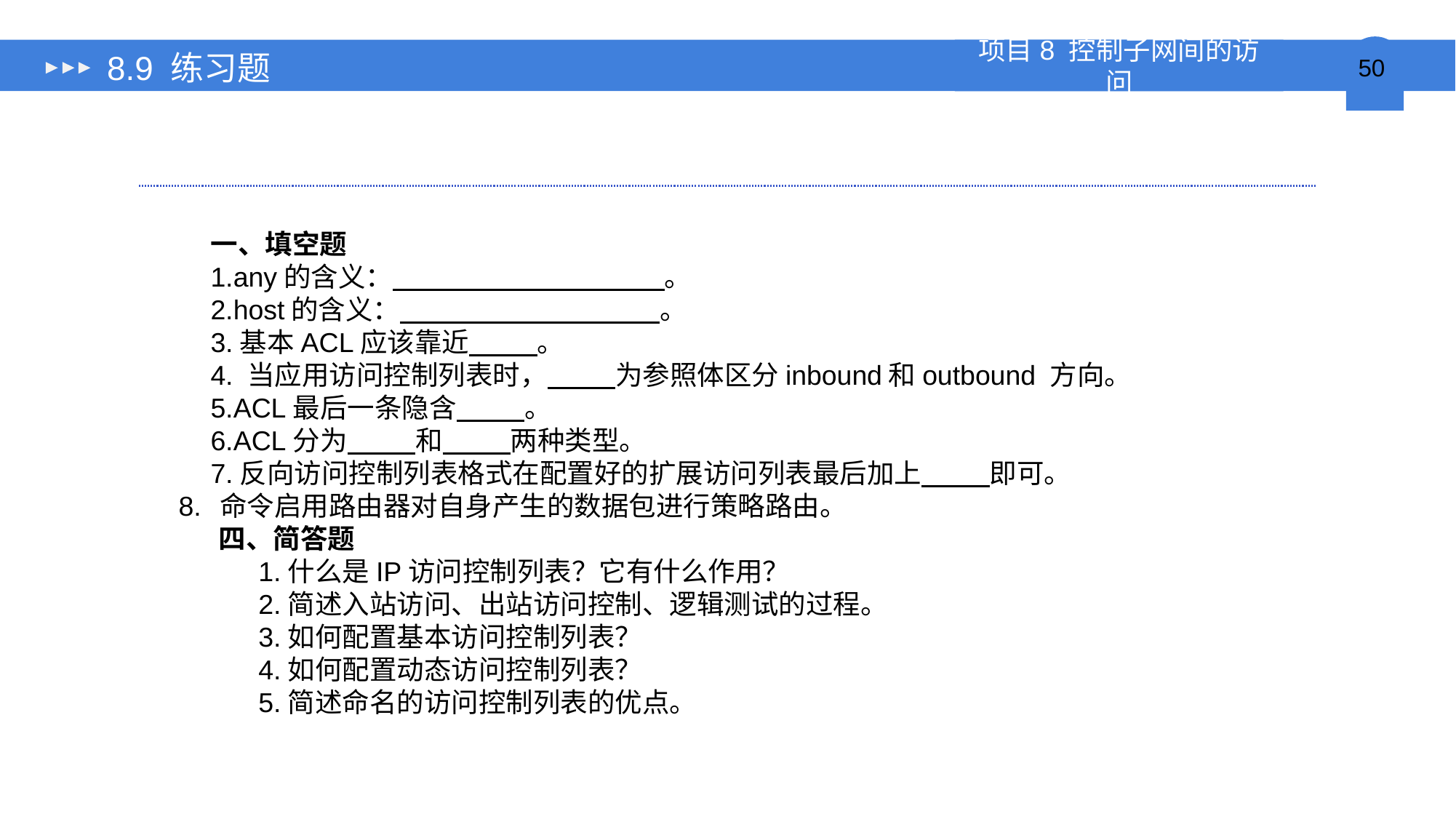

# 8.9 练习题

一、填空题
1.any的含义：                                            。
2.host的含义：                                          。
3.基本ACL应该靠近           。
4. 当应用访问控制列表时，           为参照体区分inbound和outbound 方向。
5.ACL最后一条隐含           。
6.ACL分为           和           两种类型。
7.反向访问控制列表格式在配置好的扩展访问列表最后加上           即可。
命令启用路由器对自身产生的数据包进行策略路由。
四、简答题
1.什么是IP访问控制列表？它有什么作用？
2.简述入站访问、出站访问控制、逻辑测试的过程。
3.如何配置基本访问控制列表？
4.如何配置动态访问控制列表？
5.简述命名的访问控制列表的优点。